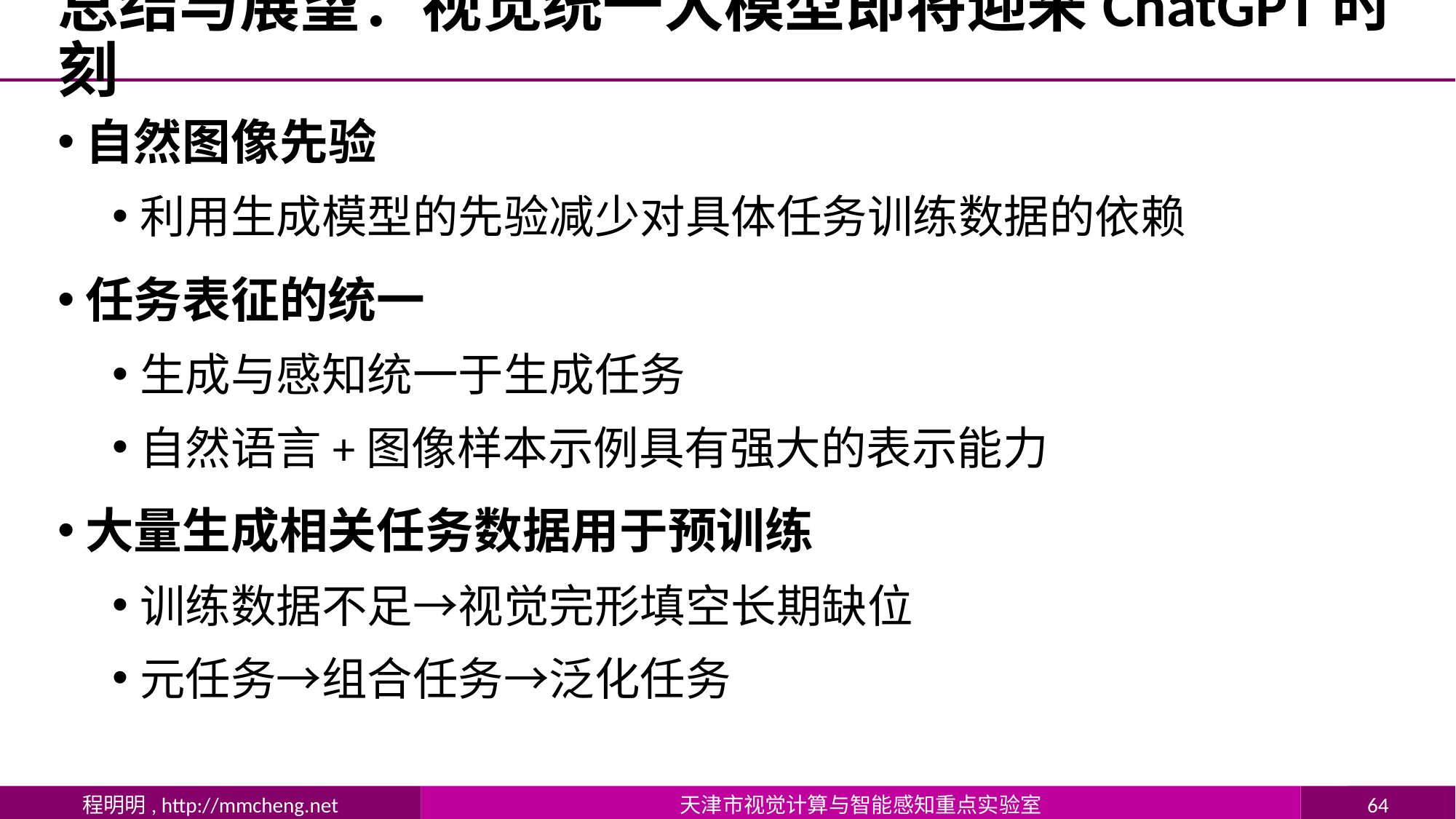

# 总结与展望：视觉统一大模型即将迎来ChatGPT时刻
自然图像先验
利用生成模型的先验减少对具体任务训练数据的依赖
任务表征的统一
生成与感知统一于生成任务
自然语言+图像样本示例具有强大的表示能力
大量生成相关任务数据用于预训练
训练数据不足→视觉完形填空长期缺位
元任务→组合任务→泛化任务